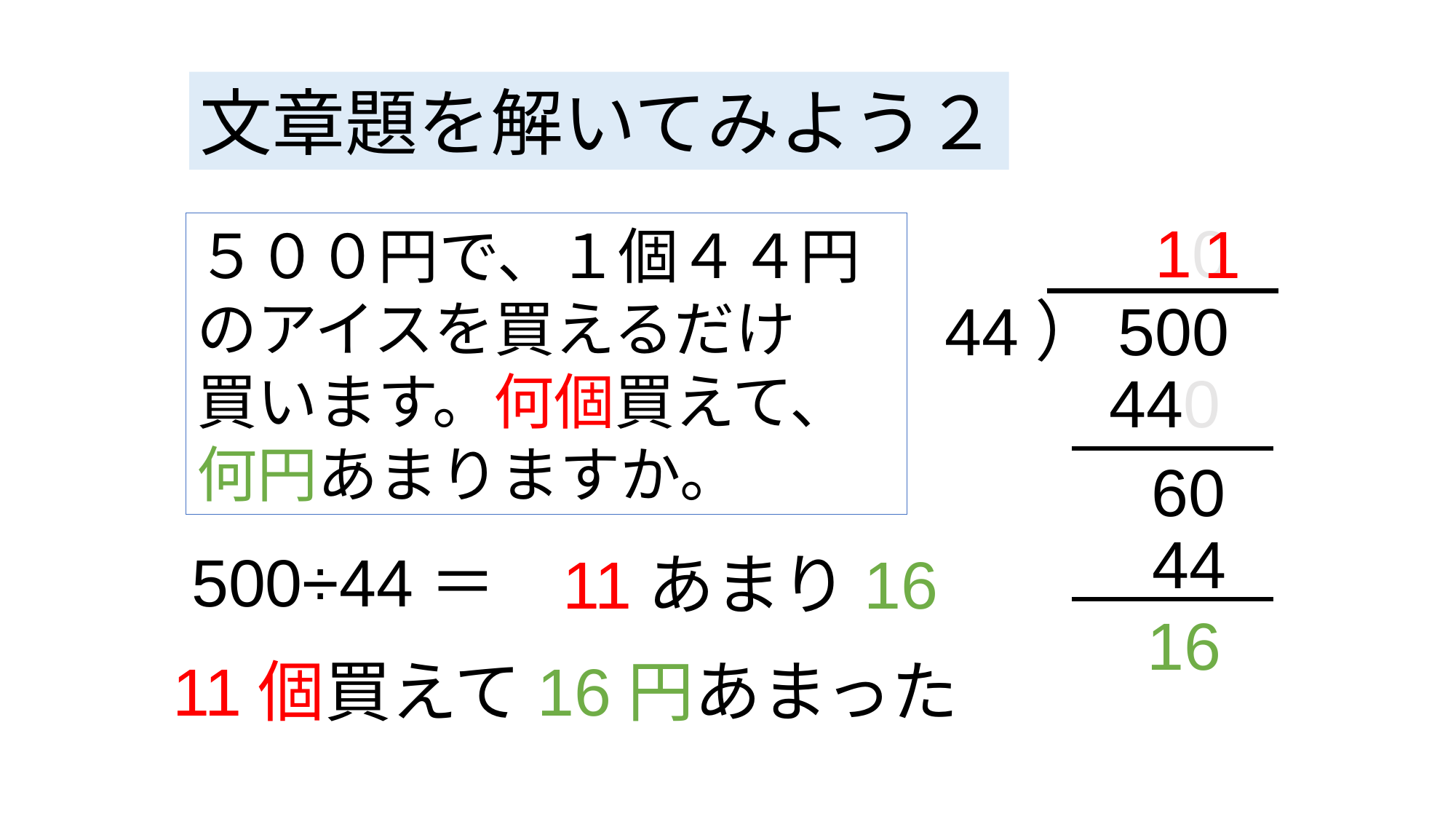

文章題を解いてみよう２
10
1
５００円で、１個４４円
のアイスを買えるだけ
買います。何個買えて、
何円あまりますか。
44）500
440
60
44
500÷44＝
11あまり16
16
11個買えて16円あまった